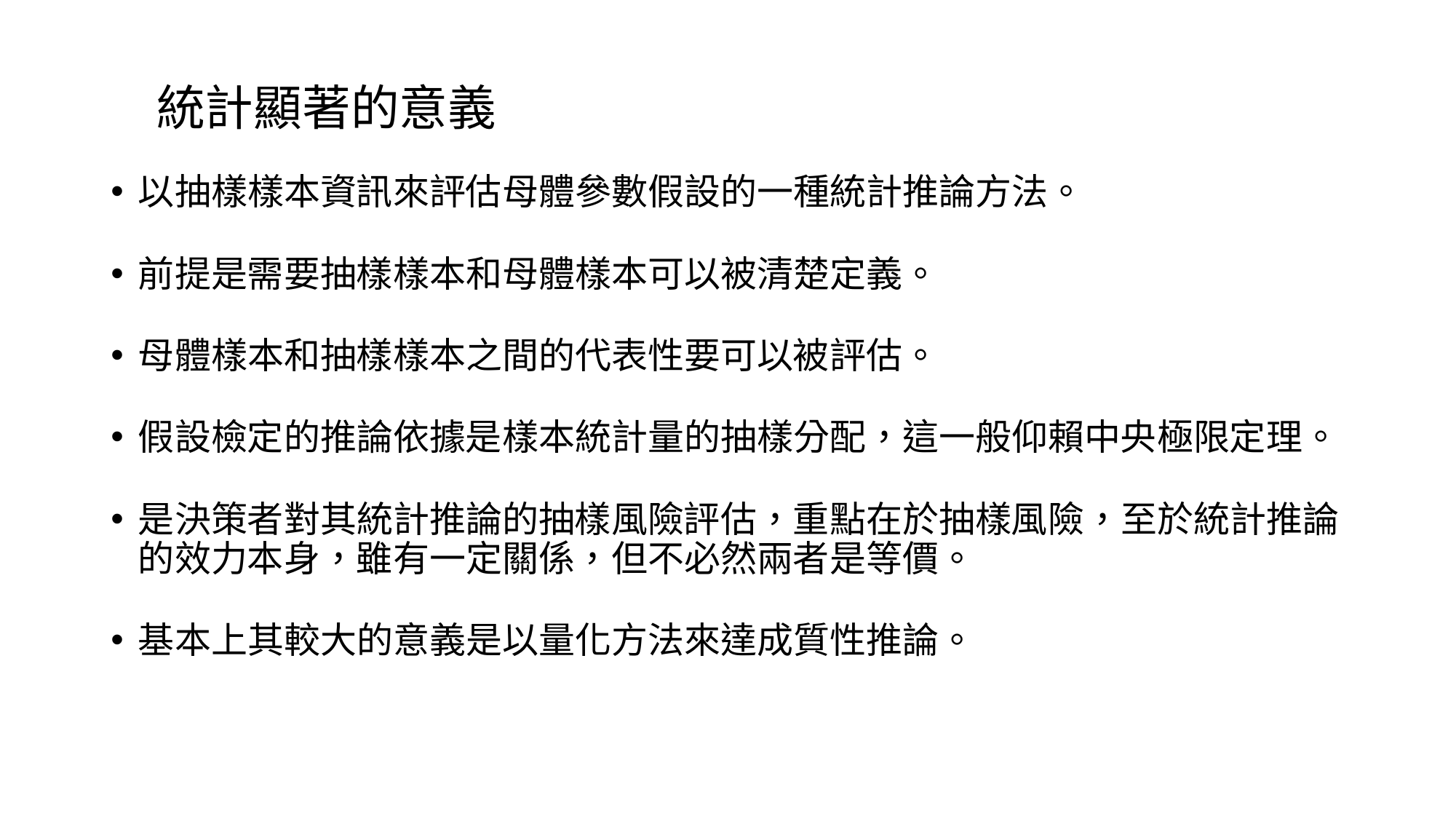

# 統計顯著的意義
以抽樣樣本資訊來評估母體參數假設的一種統計推論方法。
前提是需要抽樣樣本和母體樣本可以被清楚定義。
母體樣本和抽樣樣本之間的代表性要可以被評估。
假設檢定的推論依據是樣本統計量的抽樣分配，這一般仰賴中央極限定理。
是決策者對其統計推論的抽樣風險評估，重點在於抽樣風險，至於統計推論的效力本身，雖有一定關係，但不必然兩者是等價。
基本上其較大的意義是以量化方法來達成質性推論。